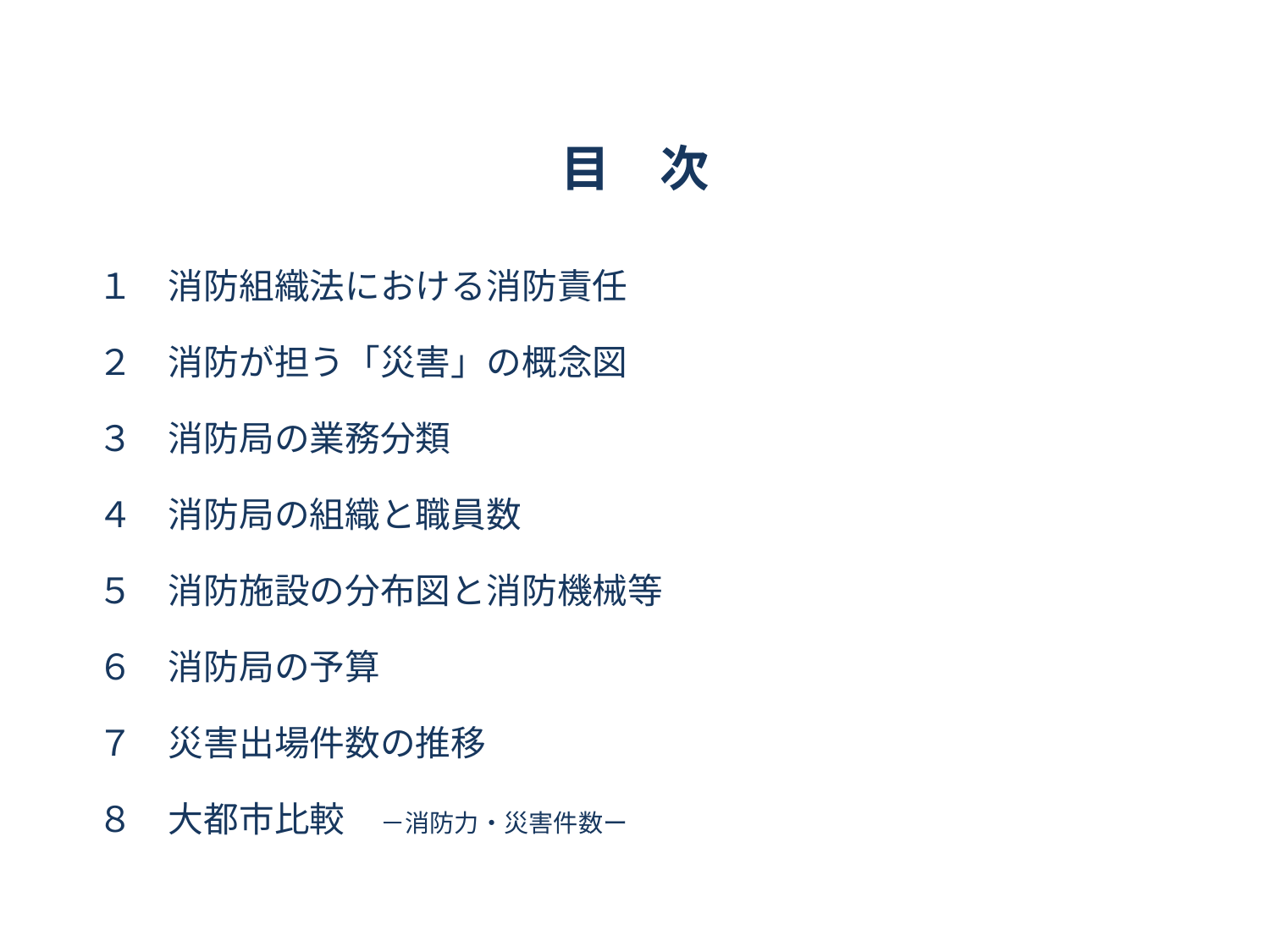

目　次

１　消防組織法における消防責任

２　消防が担う「災害」の概念図

３　消防局の業務分類

４　消防局の組織と職員数

５　消防施設の分布図と消防機械等

６　消防局の予算

７　災害出場件数の推移

８　大都市比較　－消防力・災害件数ー